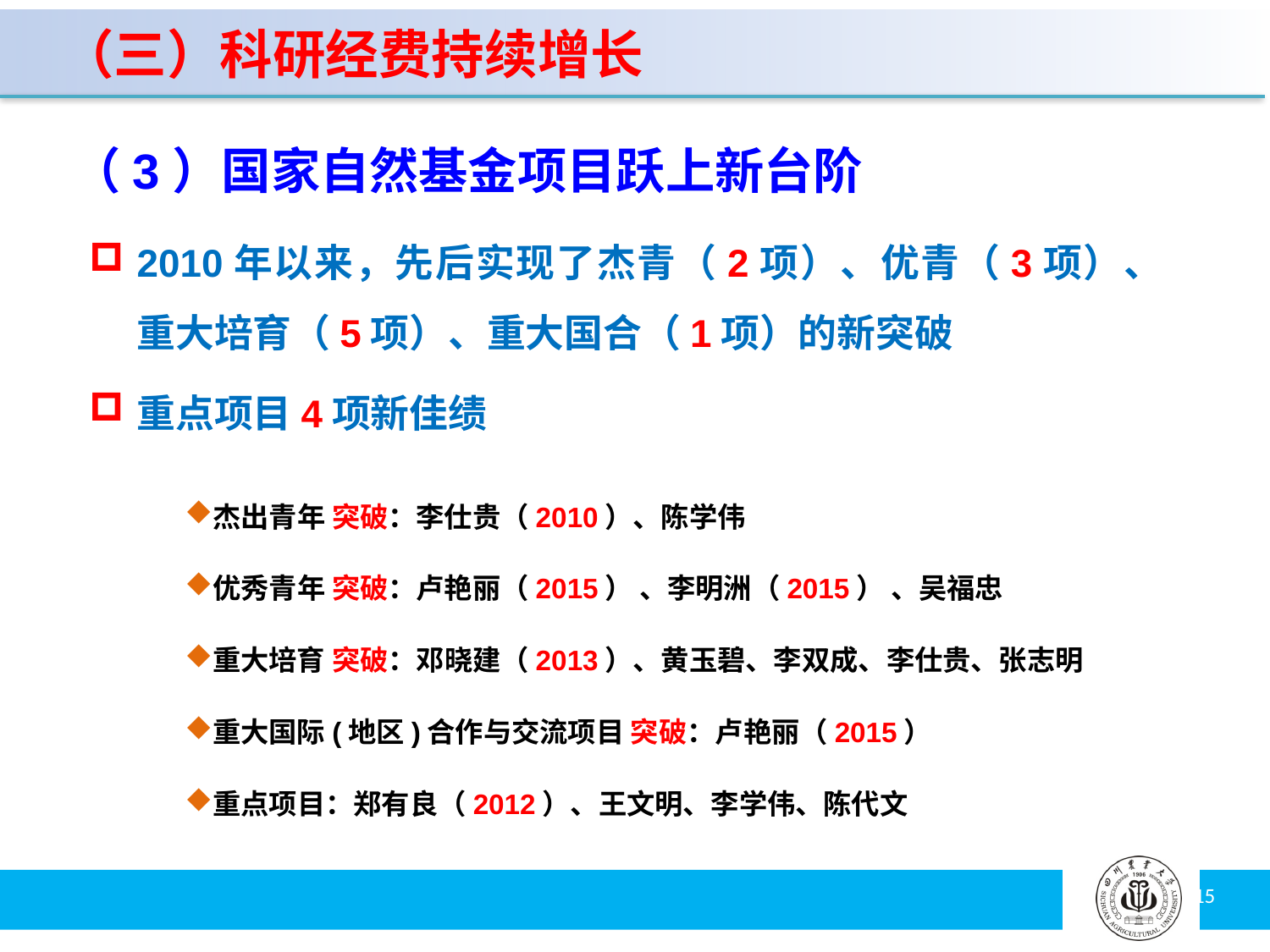

（三）科研经费持续增长
  （3）国家自然基金项目跃上新台阶
2010年以来，先后实现了杰青（2项）、优青（3项）、重大培育（5项）、重大国合（1项）的新突破
重点项目4项新佳绩
杰出青年 突破：李仕贵（2010）、陈学伟
优秀青年 突破：卢艳丽（2015） 、李明洲（2015） 、吴福忠
重大培育 突破：邓晓建（2013）、黄玉碧、李双成、李仕贵、张志明
重大国际(地区)合作与交流项目 突破：卢艳丽（2015）
重点项目：郑有良（2012）、王文明、李学伟、陈代文